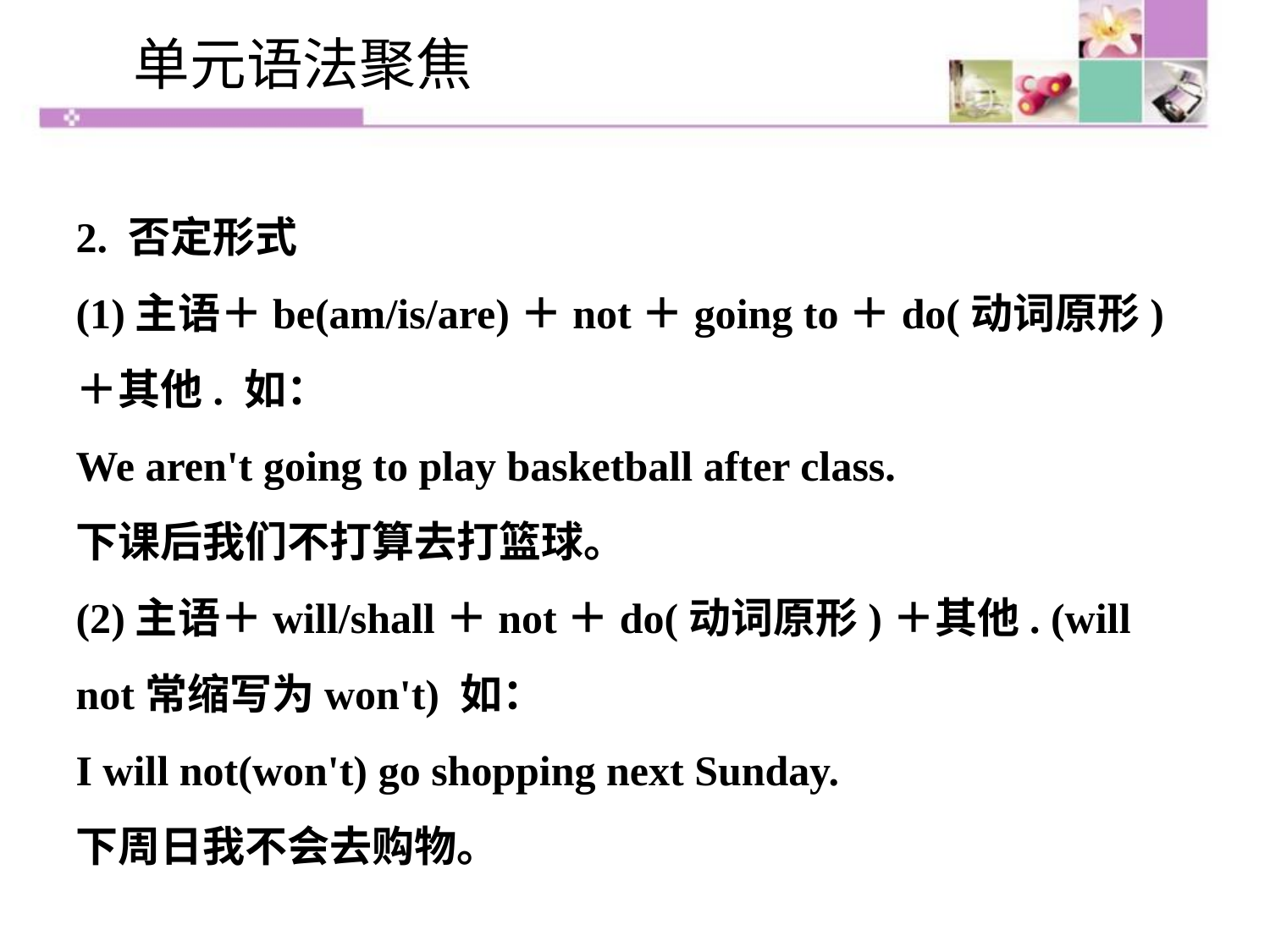

单元语法聚焦
2. 否定形式
(1)主语＋be(am/is/are)＋not＋going to＋do(动词原形)＋其他. 如：
We aren't going to play basketball after class.
下课后我们不打算去打篮球。
(2)主语＋will/shall＋not＋do(动词原形)＋其他. (will not常缩写为won't) 如：
I will not(won't) go shopping next Sunday.
下周日我不会去购物。